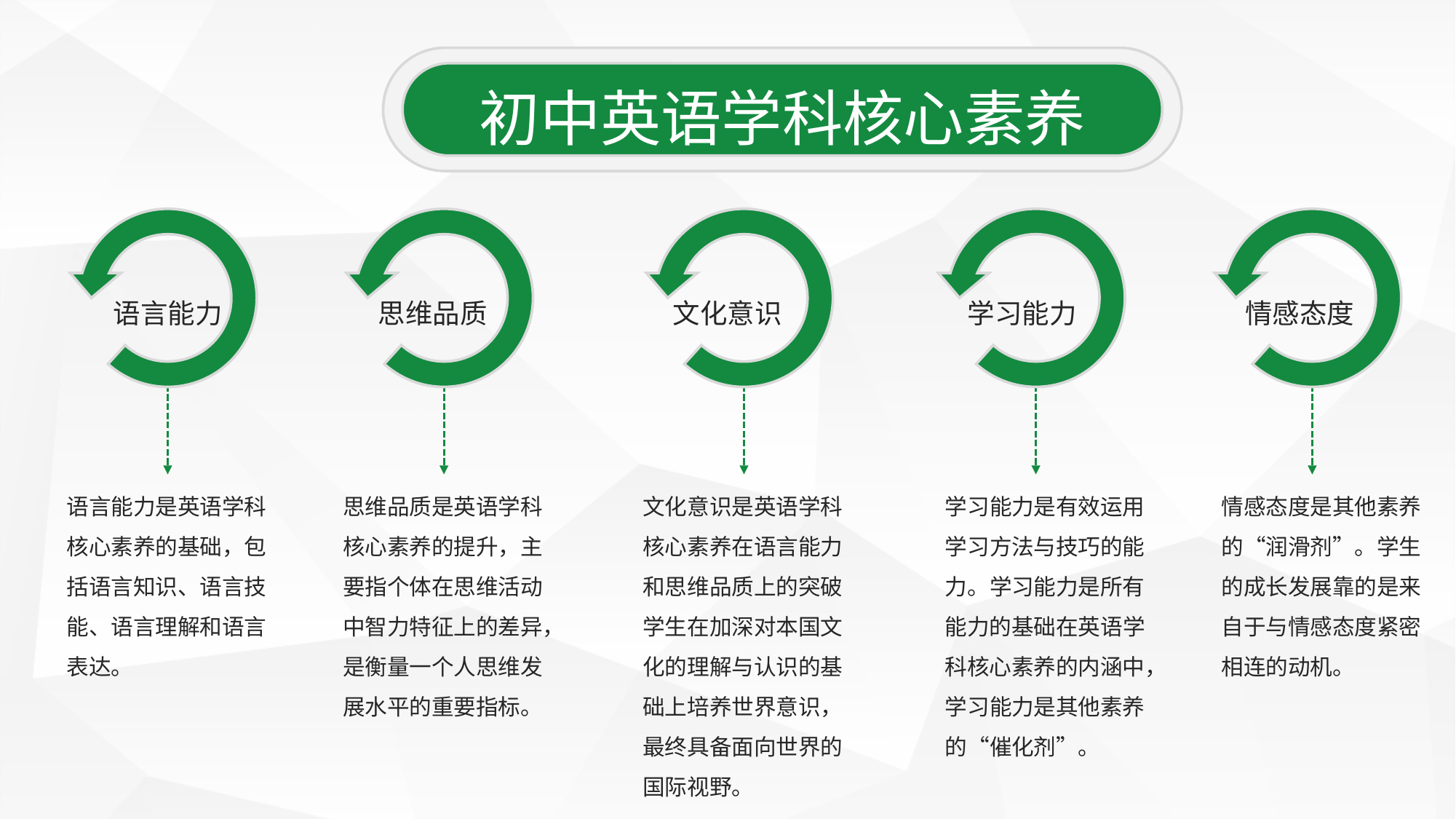

初中英语学科核心素养

语言能力

思维品质

文化意识

学习能力

情感态度
语言能力是英语学科核心素养的基础，包括语言知识、语言技能、语言理解和语言表达。
思维品质是英语学科核心素养的提升，主要指个体在思维活动中智力特征上的差异，是衡量一个人思维发展水平的重要指标。
文化意识是英语学科核心素养在语言能力和思维品质上的突破学生在加深对本国文化的理解与认识的基础上培养世界意识，最终具备面向世界的国际视野。
学习能力是有效运用学习方法与技巧的能力。学习能力是所有能力的基础在英语学科核心素养的内涵中，学习能力是其他素养的“催化剂”。
情感态度是其他素养的“润滑剂”。学生的成长发展靠的是来自于与情感态度紧密相连的动机。